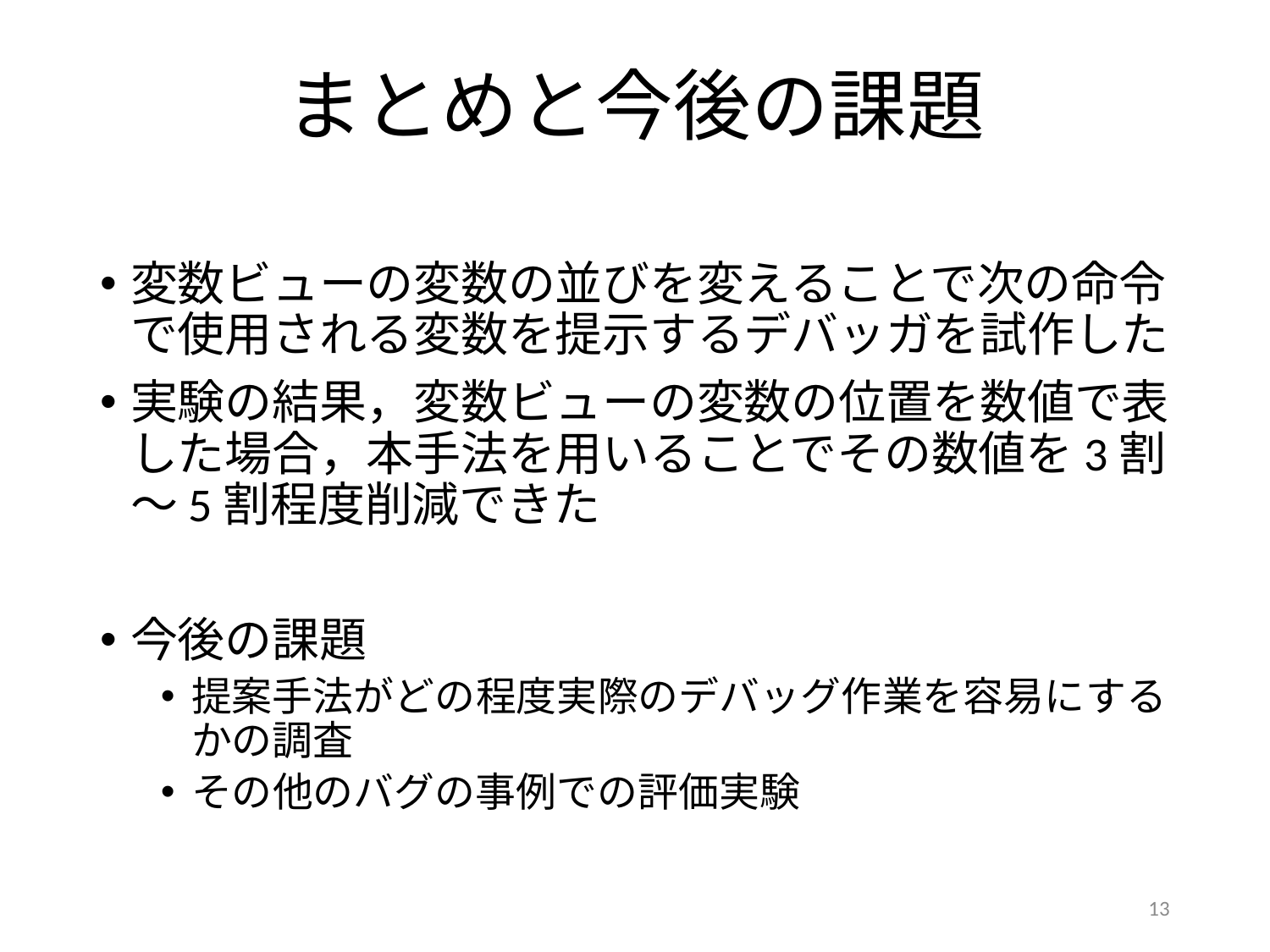

# まとめと今後の課題
変数ビューの変数の並びを変えることで次の命令で使用される変数を提示するデバッガを試作した
実験の結果，変数ビューの変数の位置を数値で表した場合，本手法を用いることでその数値を3割～5割程度削減できた

今後の課題
提案手法がどの程度実際のデバッグ作業を容易にするかの調査
その他のバグの事例での評価実験
13